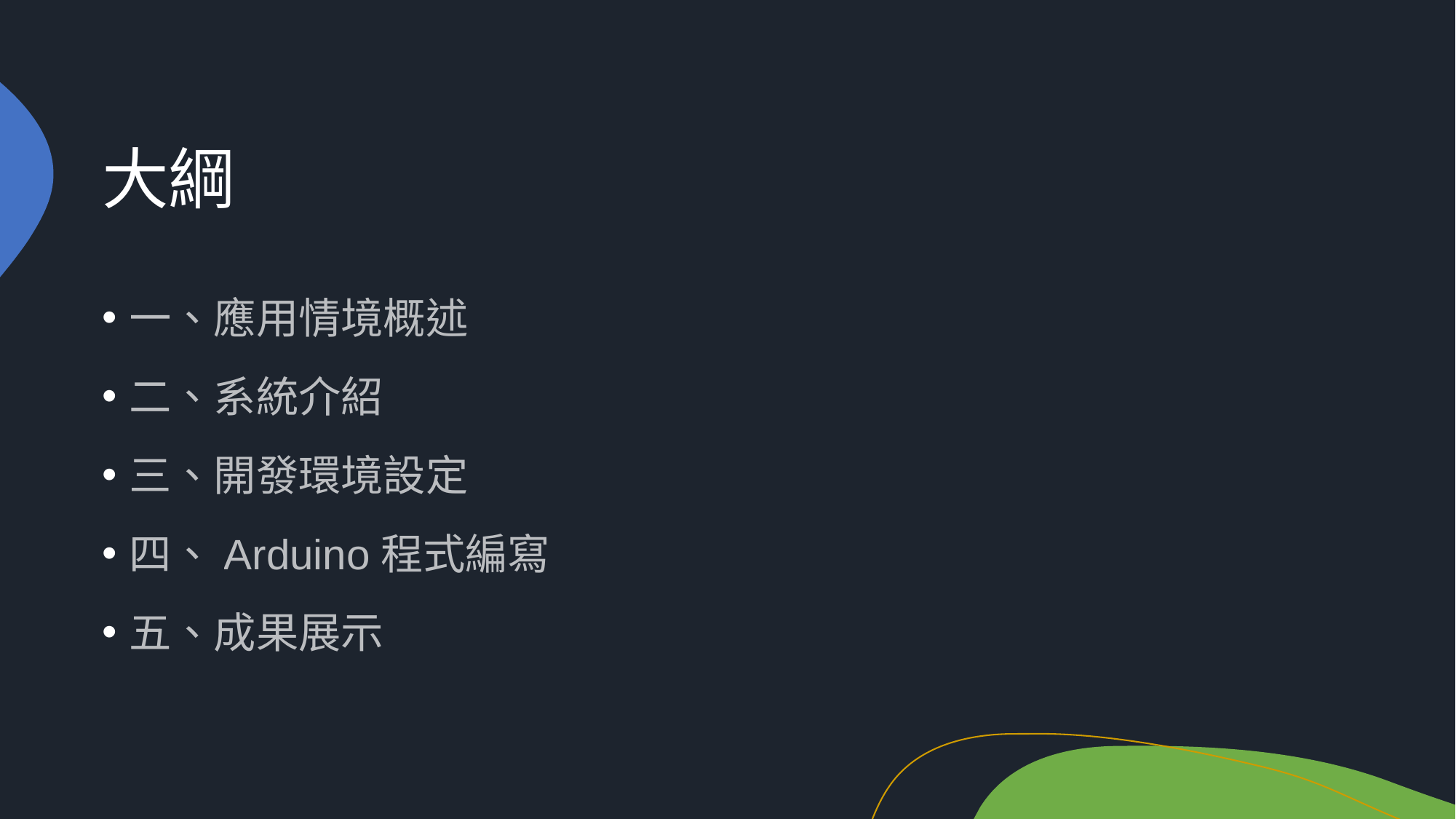

# 大綱
一、應用情境概述
二、系統介紹
三、開發環境設定
四、Arduino程式編寫
五、成果展示